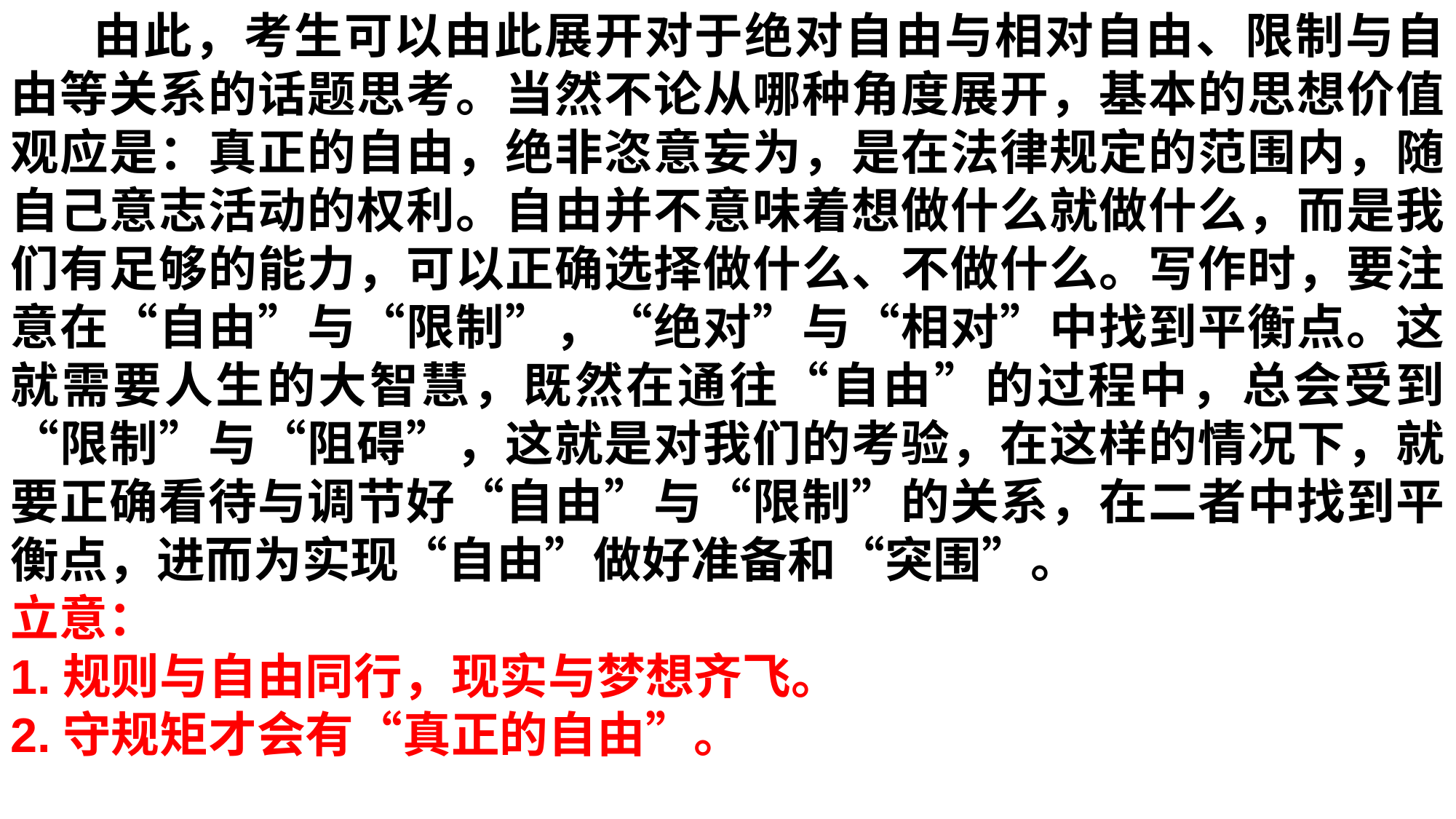

由此，考生可以由此展开对于绝对自由与相对自由、限制与自由等关系的话题思考。当然不论从哪种角度展开，基本的思想价值观应是：真正的自由，绝非恣意妄为，是在法律规定的范围内，随自己意志活动的权利。自由并不意味着想做什么就做什么，而是我们有足够的能力，可以正确选择做什么、不做什么。写作时，要注意在“自由”与“限制”，“绝对”与“相对”中找到平衡点。这就需要人生的大智慧，既然在通往“自由”的过程中，总会受到“限制”与“阻碍”，这就是对我们的考验，在这样的情况下，就要正确看待与调节好“自由”与“限制”的关系，在二者中找到平衡点，进而为实现“自由”做好准备和“突围”。
立意：
1.规则与自由同行，现实与梦想齐飞。
2.守规矩才会有“真正的自由”。